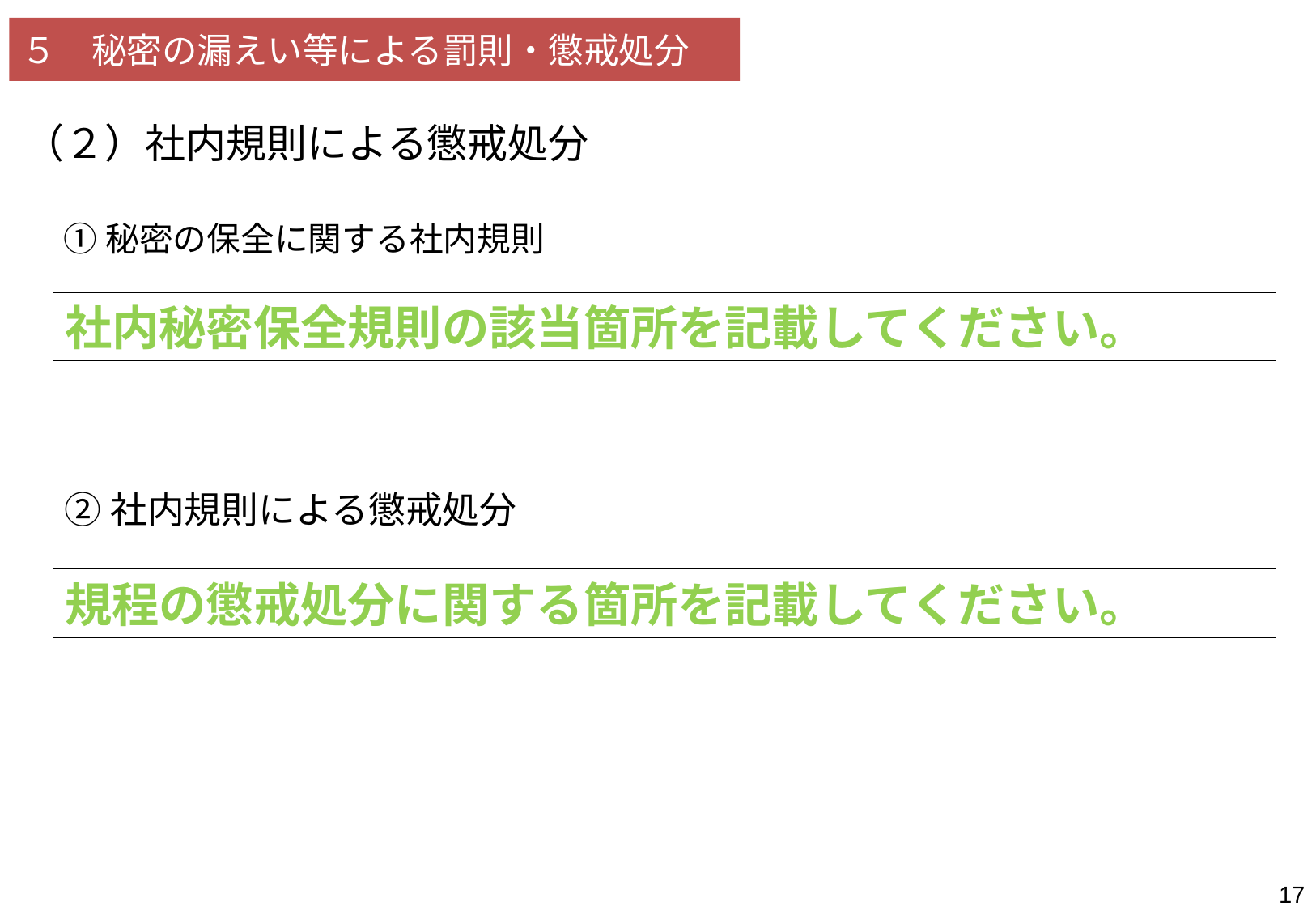

５　秘密の漏えい等による罰則・懲戒処分
（２）社内規則による懲戒処分
| 27 | 秘密の漏えい等に係る罰則、懲戒処分、違約金条項等が記載されているか。 |
| --- | --- |
①秘密の保全に関する社内規則
社内秘密保全規則の該当箇所を記載してください。
②社内規則による懲戒処分
規程の懲戒処分に関する箇所を記載してください。
17